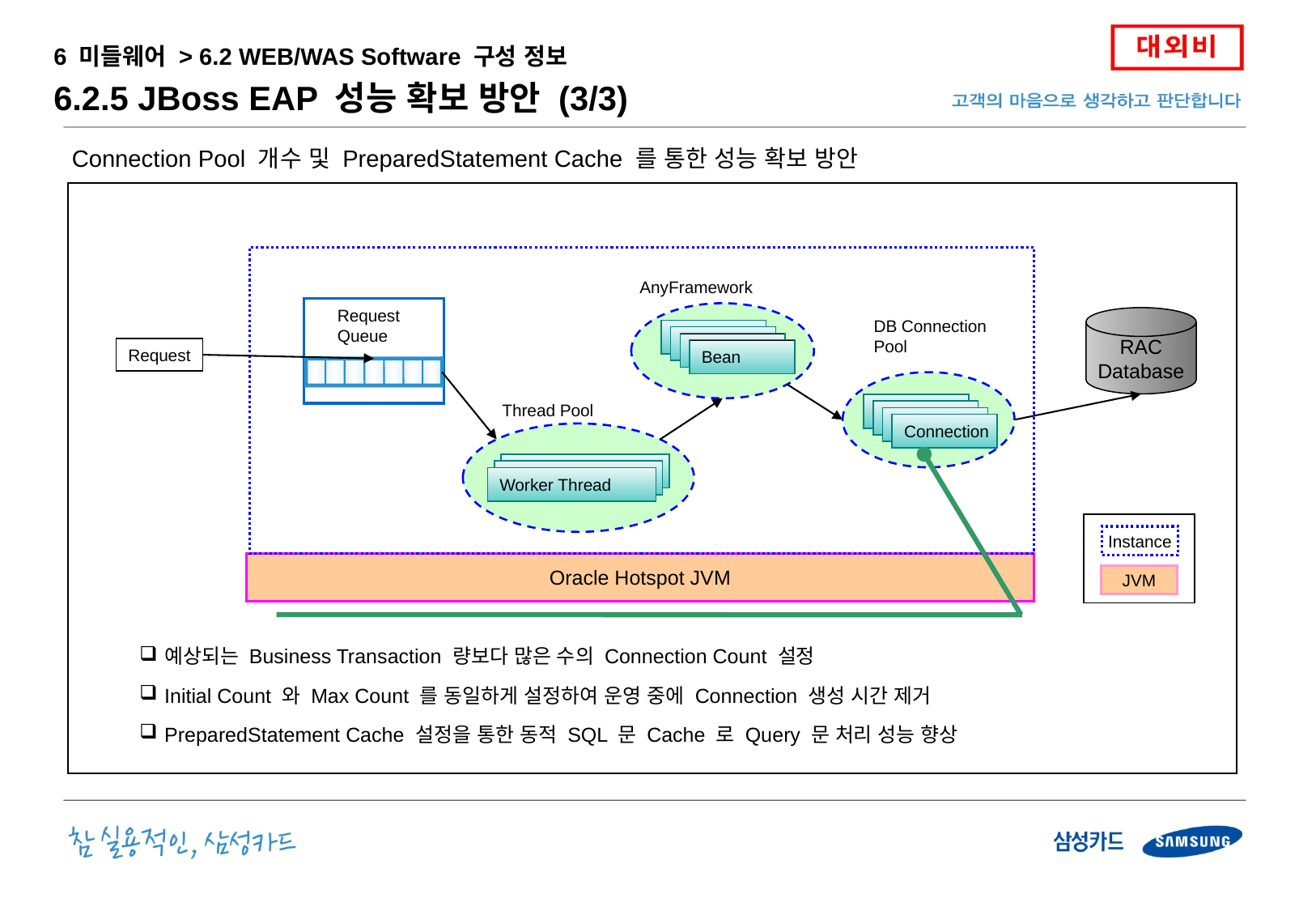

6 미들웨어 > 6.2 WEB/WAS Software 구성 정보
6.2.5 JBoss EAP 성능 확보 방안 (3/3)

Connection Pool 개수 및 PreparedStatement Cache 를 통한 성능 확보 방안

AnyFramework

Request
Queue

RAC
Database
DB Connection
Pool
Connection
Connection
Connection

Request
Bean

Thread Pool
Connection

Connection
Connection

Connection

Execute Thread

Execute Thread
Worker Thread

Instance
Oracle Hotspot JVM
JVM

예상되는 Business Transaction 량보다 많은 수의 Connection Count 설정
Initial Count 와 Max Count 를 동일하게 설정하여 운영 중에 Connection 생성 시간 제거
PreparedStatement Cache 설정을 통한 동적 SQL 문 Cache 로 Query 문 처리 성능 향상